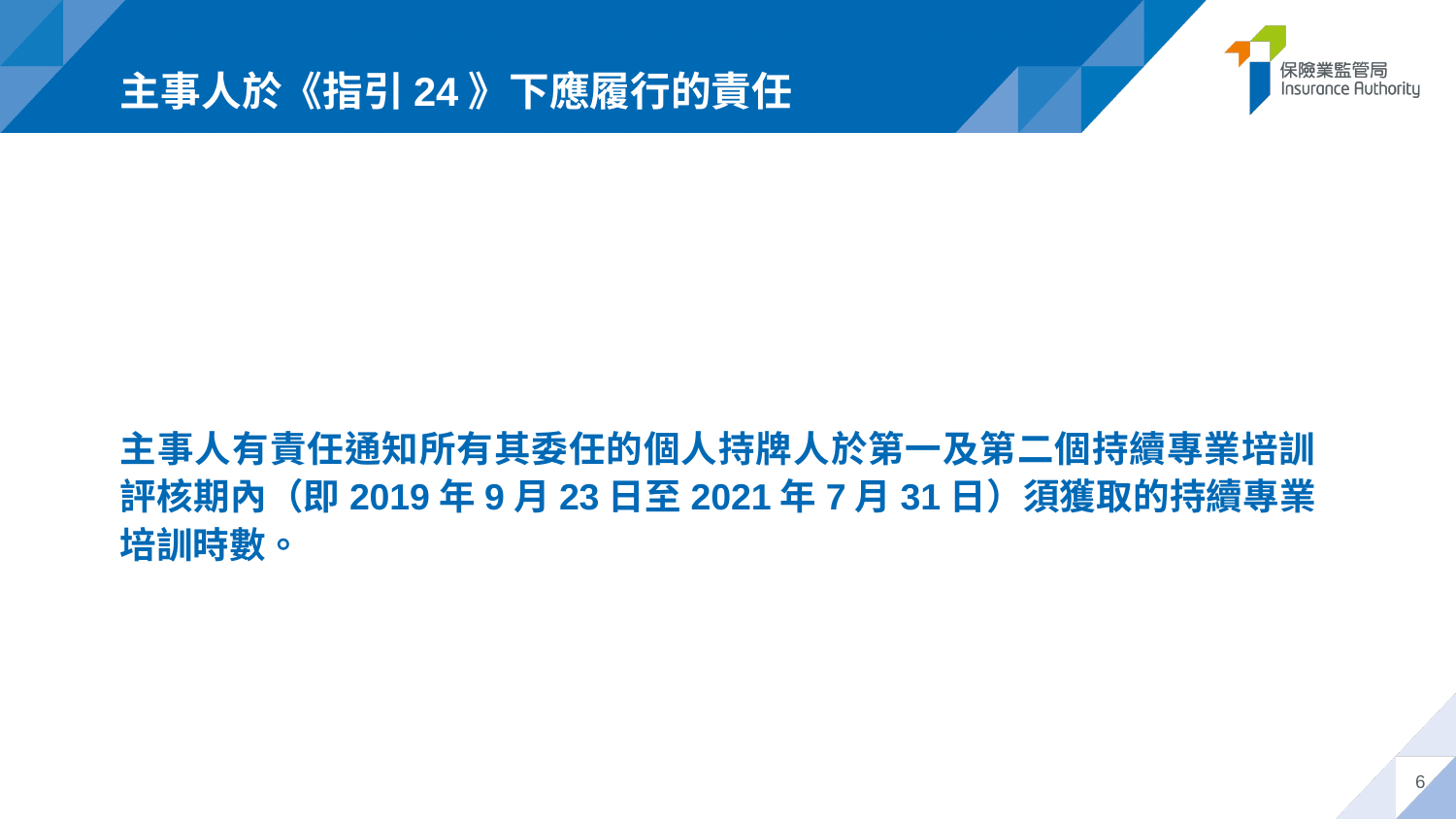

主事人於《指引24》下應履行的責任
主事人有責任通知所有其委任的個人持牌人於第一及第二個持續專業培訓評核期內（即2019年9月23日至2021年7月31日）須獲取的持續專業培訓時數。
6